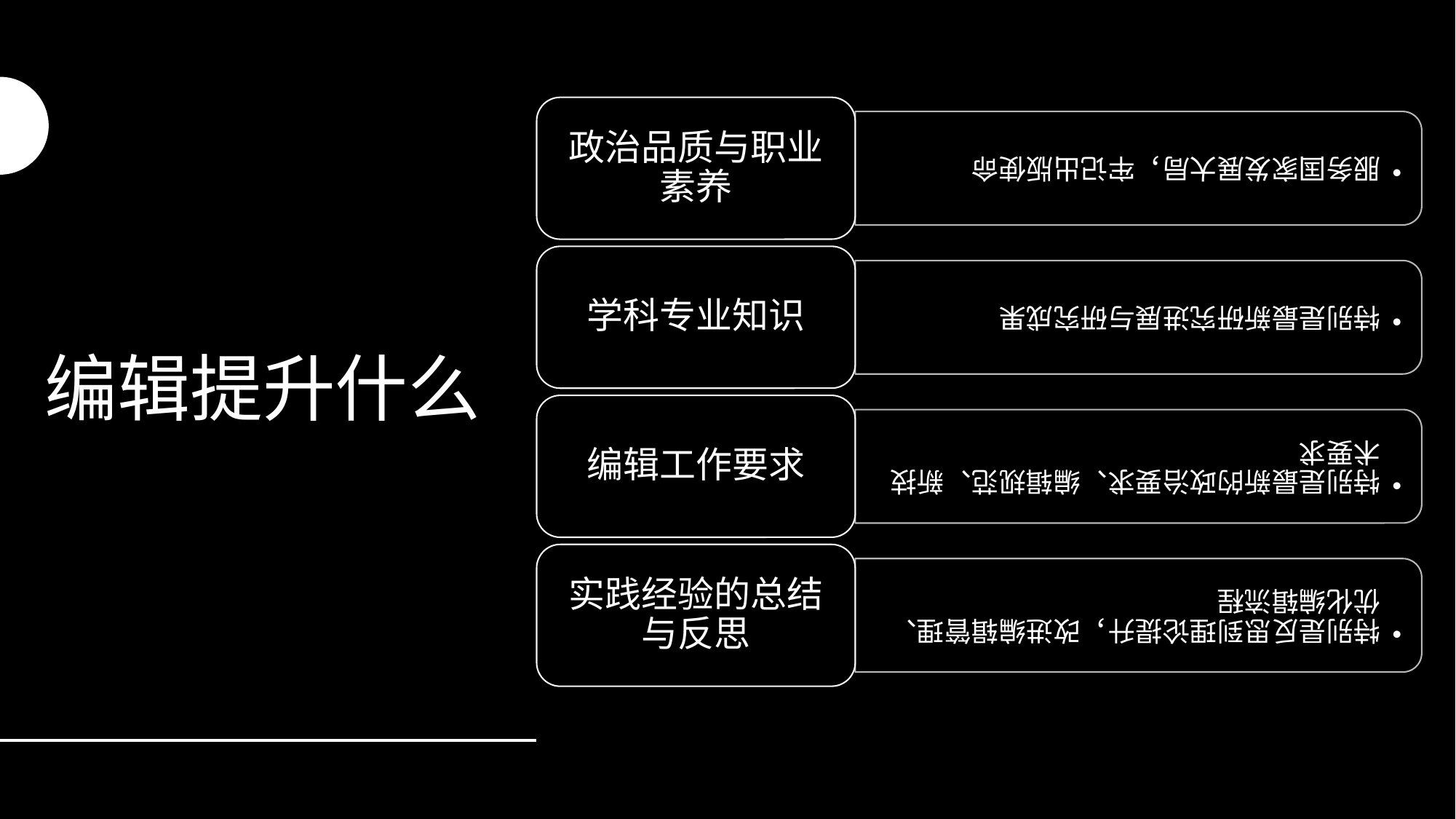

服务国家发展大局，牢记出版使命
政治品质与职业素养
特别是最新研究进展与研究成果
学科专业知识
特别是最新的政治要求、编辑规范、新技术要求
编辑工作要求
特别是反思到理论提升，改进编辑管理、优化编辑流程
实践经验的总结与反思
# 编辑提升什么